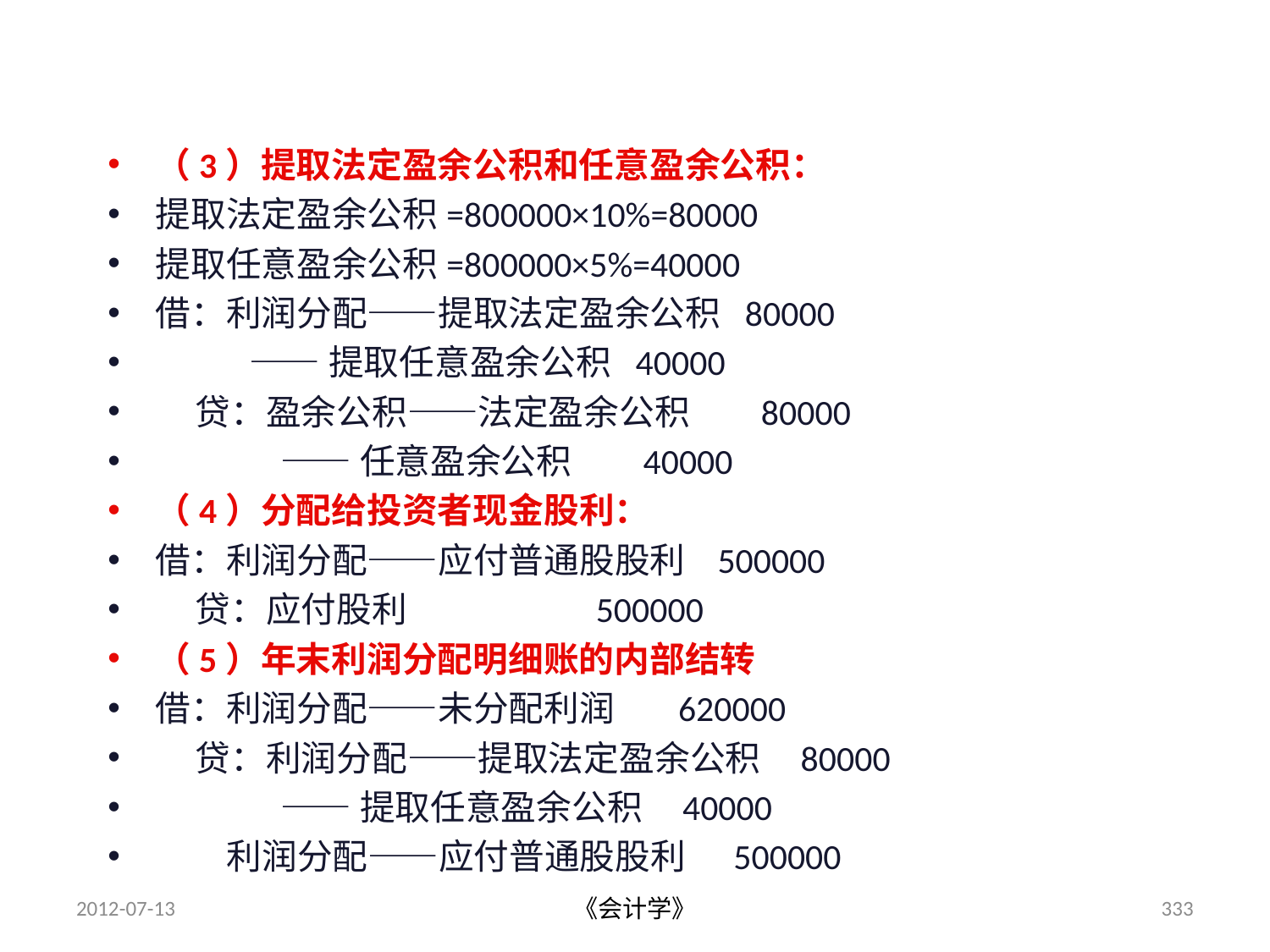

（3）提取法定盈余公积和任意盈余公积：
提取法定盈余公积=800000×10%=80000
提取任意盈余公积=800000×5%=40000
借：利润分配——提取法定盈余公积  80000
            ——提取任意盈余公积  40000
    贷：盈余公积——法定盈余公积        80000
                ——任意盈余公积        40000
（4）分配给投资者现金股利：
借：利润分配——应付普通股股利   500000
    贷：应付股利                       500000
（5）年末利润分配明细账的内部结转
借：利润分配——未分配利润       620000
    贷：利润分配——提取法定盈余公积    80000
                ——提取任意盈余公积    40000
        利润分配——应付普通股股利     500000
2012-07-13
《会计学》
333